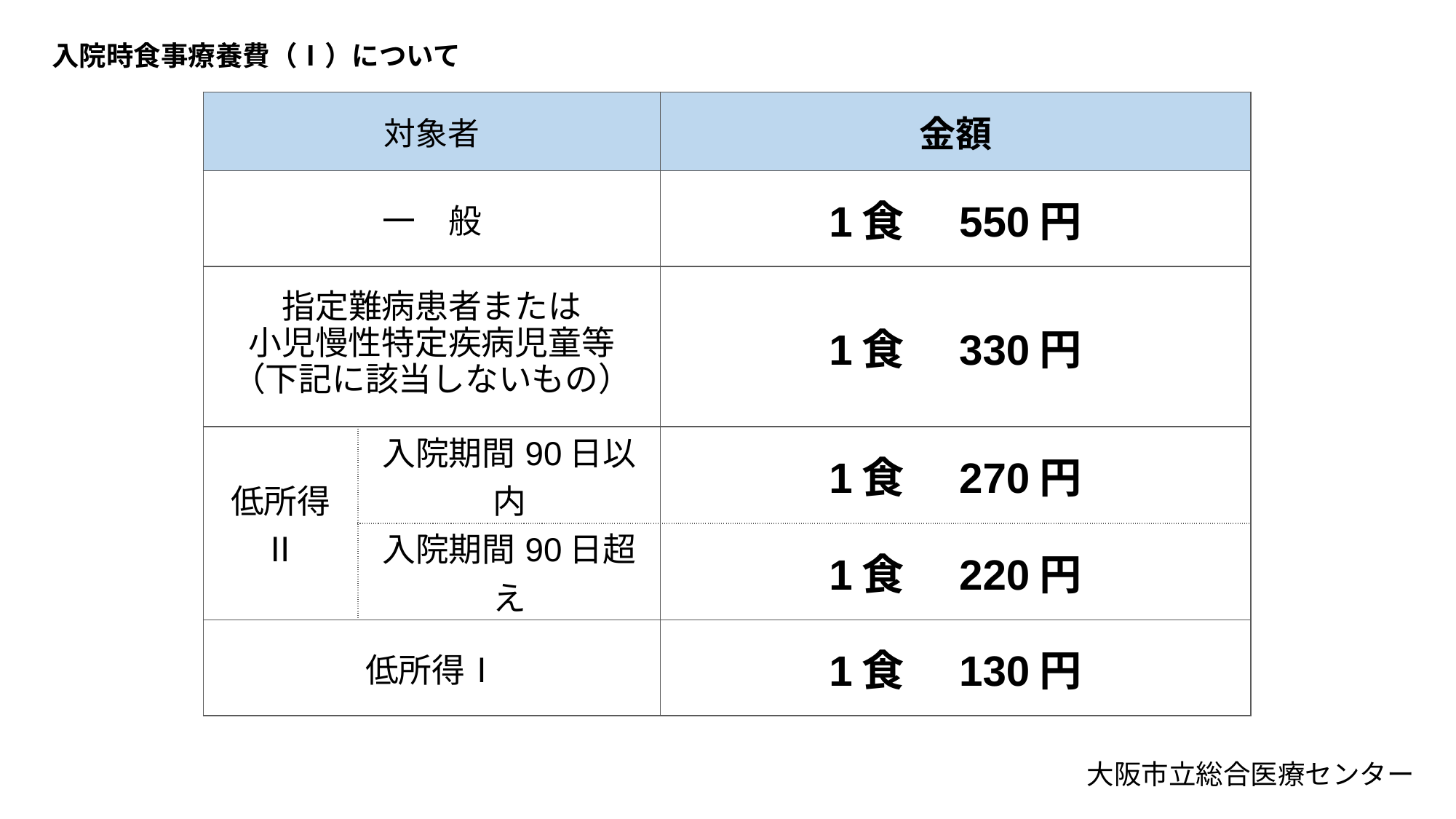

入院時食事療養費（Ⅰ）について
| 対象者 |  | 金額 |
| --- | --- | --- |
| 一　般 |  | 1食　550円 |
| 指定難病患者または 小児慢性特定疾病児童等 （下記に該当しないもの） |  | 1食　330円 |
| 低所得Ⅱ | 入院期間90日以内 | 1食　270円 |
|  | 入院期間90日超え | 1食　220円 |
| 低所得Ⅰ |  | 1食　130円 |
大阪市立総合医療センター